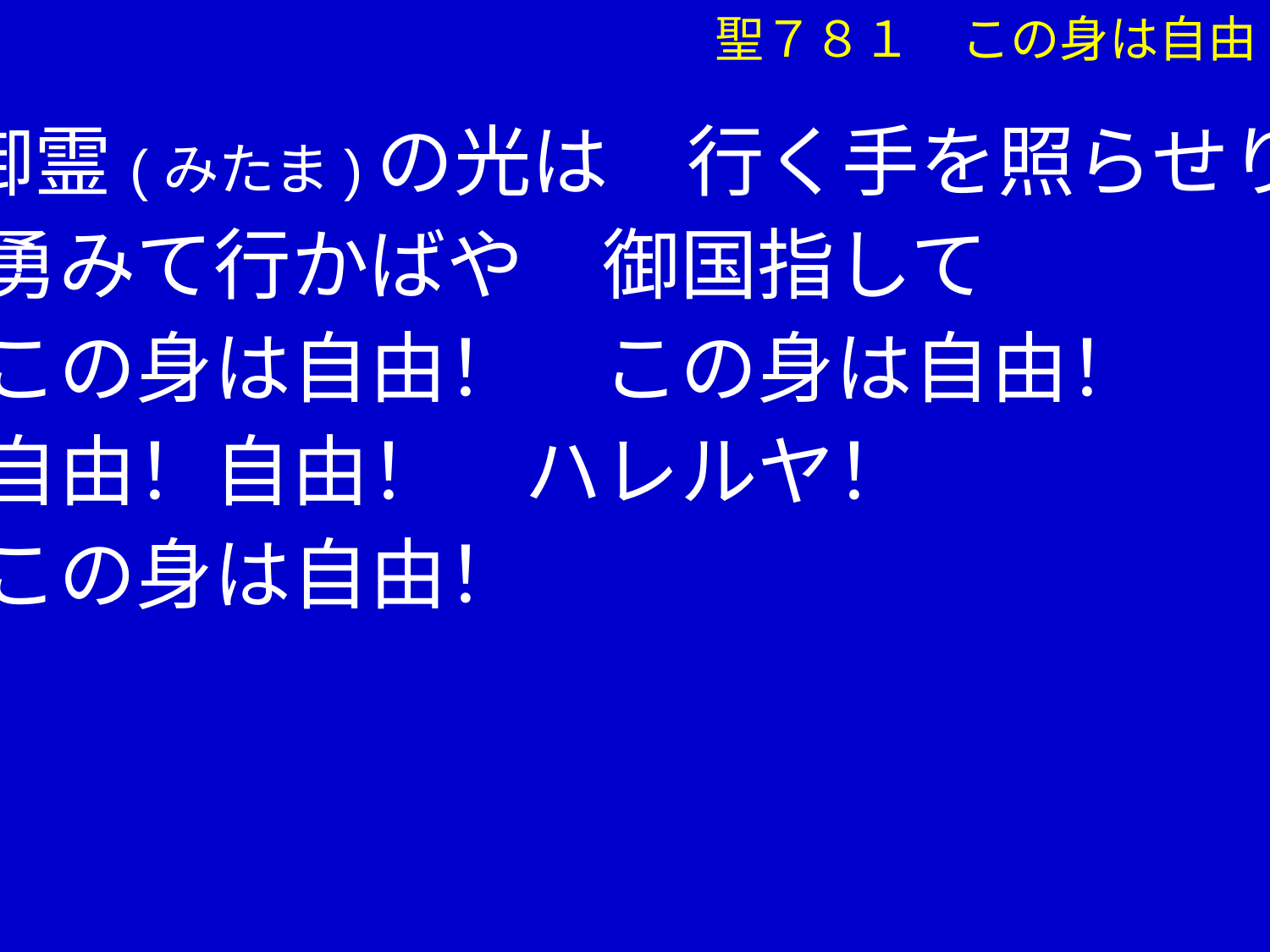

聖７８１　この身は自由
   御霊(みたま)の光は　行く手を照らせり
　 勇みて行かばや　御国指して
　 この身は自由！　この身は自由！
　 自由！自由！　ハレルヤ！
　 この身は自由！